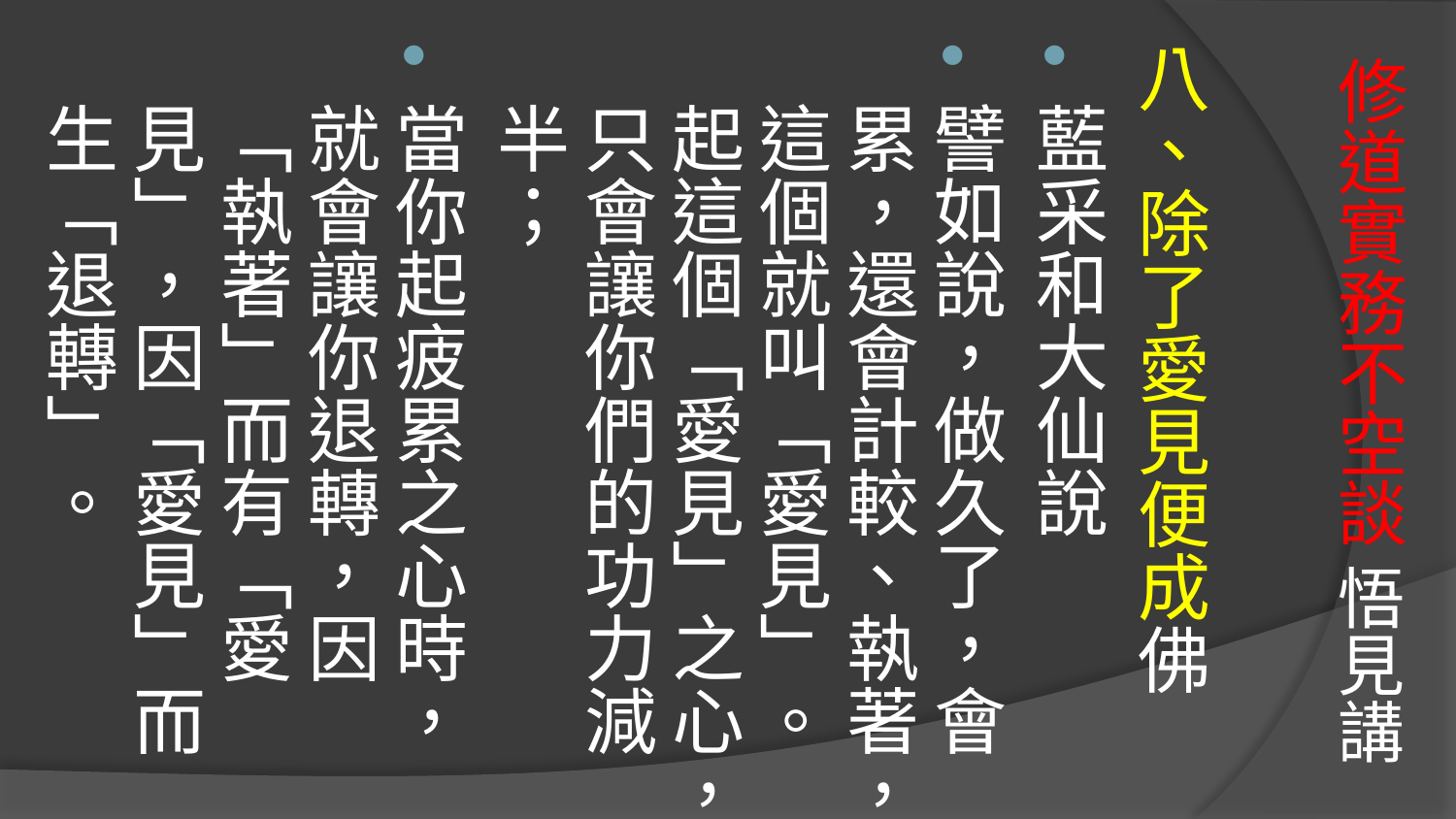

八、除了愛見便成佛
藍采和大仙說
譬如說，做久了，會累，還會計較、執著，這個就叫「愛見」。起這個「愛見」之心，只會讓你們的功力減半；
當你起疲累之心時，就會讓你退轉，因「執著」而有「愛見」，因「愛見」而生「退轉」。
# 修道實務不空談 悟見講